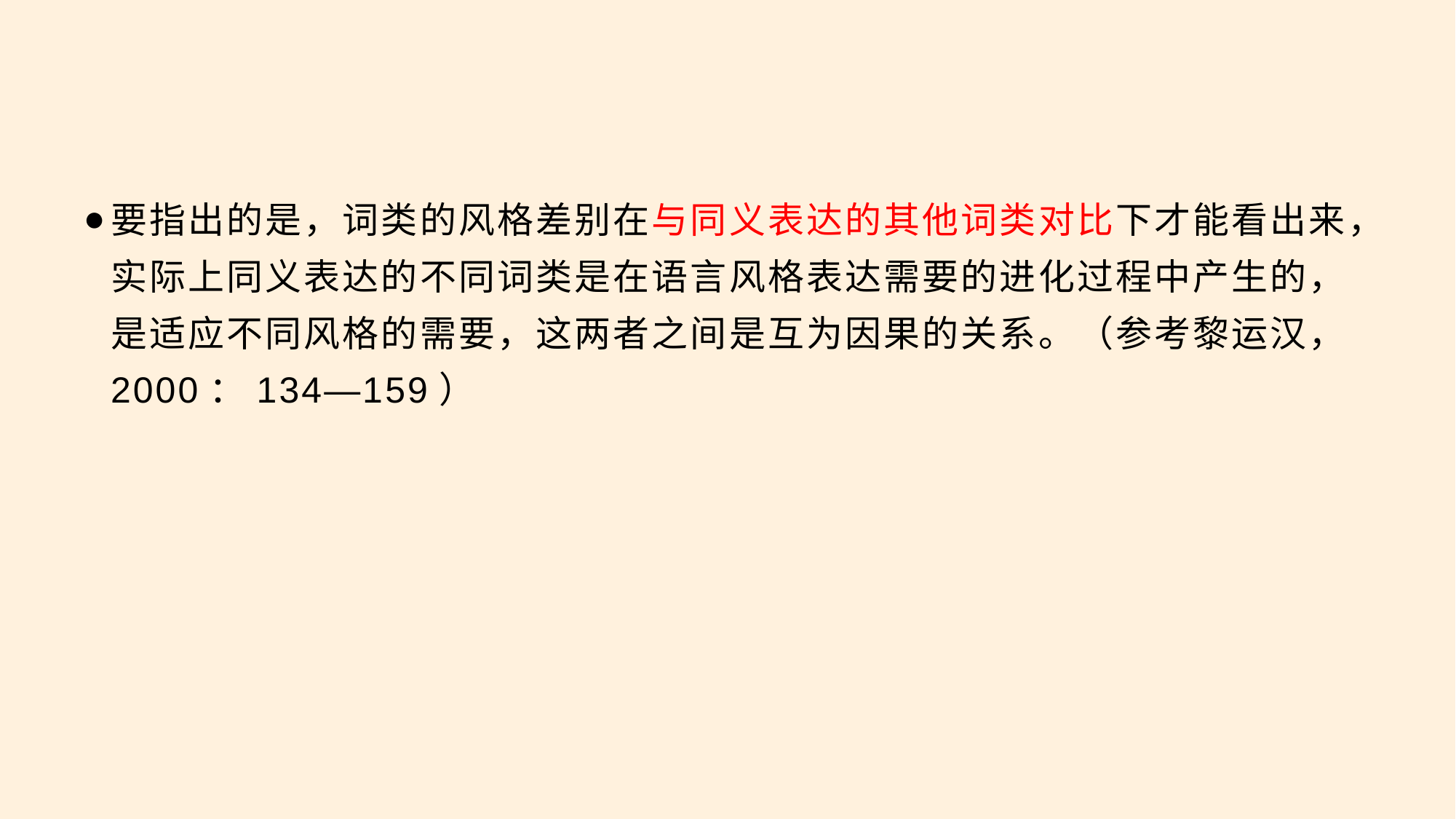

#
要指出的是，词类的风格差别在与同义表达的其他词类对比下才能看出来，实际上同义表达的不同词类是在语言风格表达需要的进化过程中产生的，是适应不同风格的需要，这两者之间是互为因果的关系。（参考黎运汉，2000：134—159）